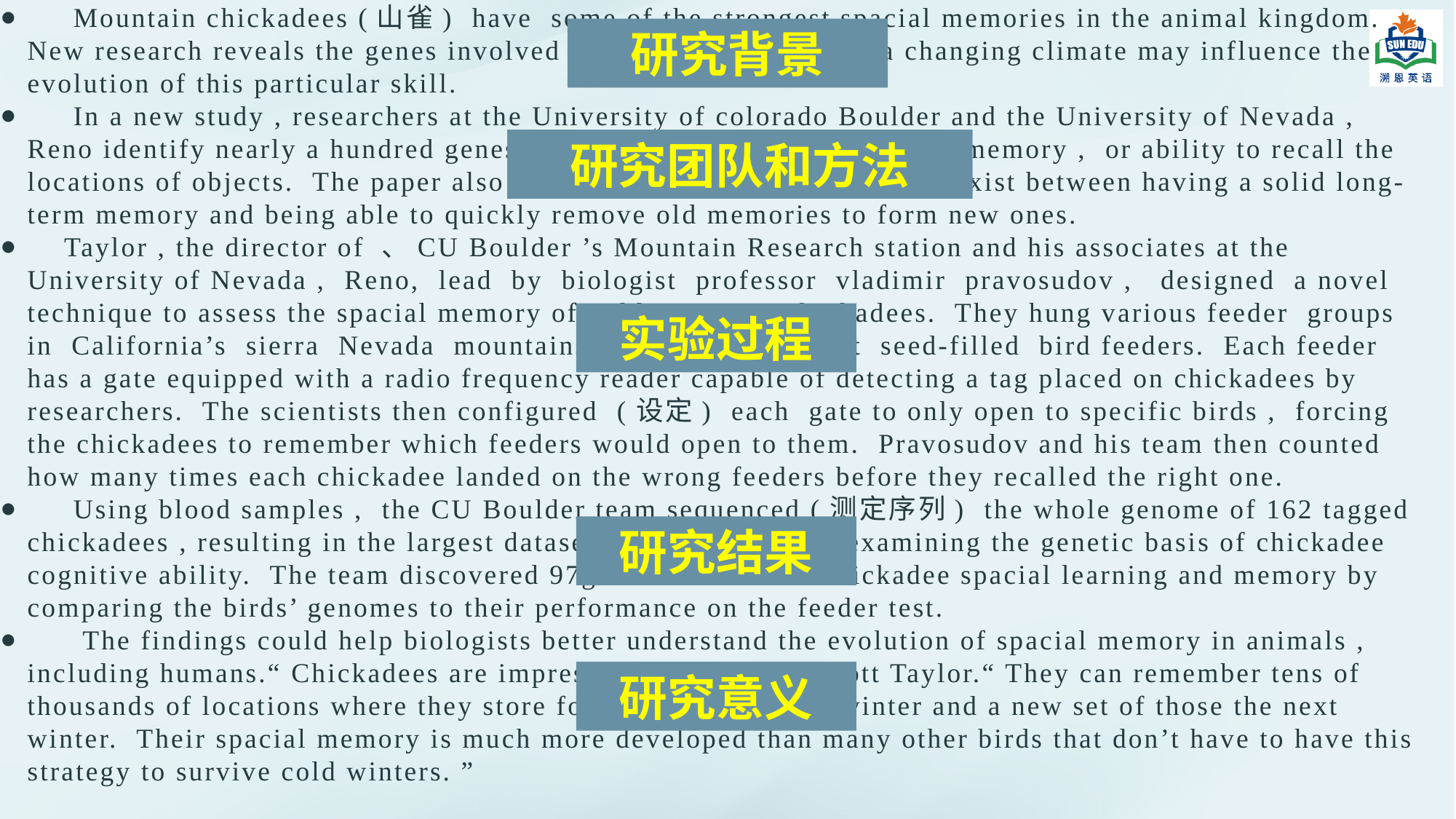

Mountain chickadees (山雀)  have  some of the strongest spacial memories in the animal kingdom.  New research reveals the genes involved and sheds light on how a changing climate may influence the evolution of this particular skill.
     In a new study , researchers at the University of colorado Boulder and the University of Nevada ,  Reno identify nearly a hundred genes associated with the birds’spacial memory ,  or ability to recall the locations of objects.  The paper also suggests a potential balance may exist between having a solid long-term memory and being able to quickly remove old memories to form new ones.
    Taylor , the director of 、CU Boulder ’s Mountain Research station and his associates at the University of Nevada ,  Reno,  lead  by  biologist  professor  vladimir  pravosudov ,   designed  a novel technique to assess the spacial memory of wild mountain chickadees.  They hung various feeder  groups  in  California’s  sierra  Nevada  mountains ,   each  with   eight  seed-filled  bird feeders.  Each feeder has a gate equipped with a radio frequency reader capable of detecting a tag placed on chickadees by researchers.  The scientists then configured  (设定)  each  gate to only open to specific birds ,  forcing the chickadees to remember which feeders would open to them.  Pravosudov and his team then counted how many times each chickadee landed on the wrong feeders before they recalled the right one.
     Using blood samples ,  the CU Boulder team sequenced (测定序列)  the whole genome of 162 tagged chickadees , resulting in the largest dataset ever collected for examining the genetic basis of chickadee cognitive ability.  The team discovered 97genes involved in chickadee spacial learning and memory by comparing the birds’ genomes to their performance on the feeder test.
      The findings could help biologists better understand the evolution of spacial memory in animals ,  including humans.“ Chickadees are impressive birds , ”said scott Taylor.“ They can remember tens of thousands of locations where they store food across an entire winter and a new set of those the next winter.  Their spacial memory is much more developed than many other birds that don’t have to have this strategy to survive cold winters. ”
研究背景
研究团队和方法
实验过程
研究结果
研究意义